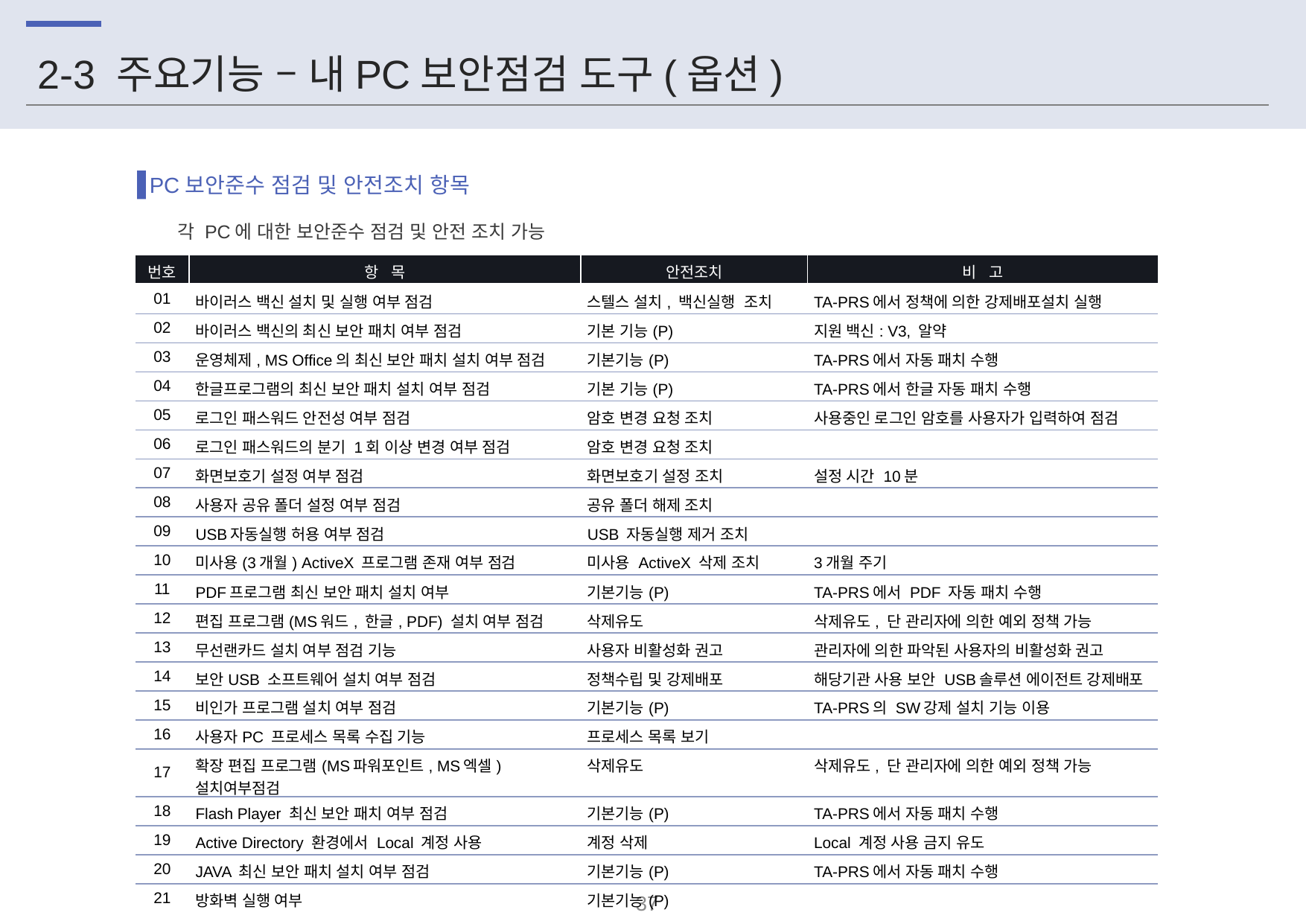

# 2-3 주요기능 – 내PC보안점검 도구(옵션)
PC보안준수 점검 및 안전조치 항목

각 PC에 대한 보안준수 점검 및 안전 조치 가능
| 번호 | 항 목 | 안전조치 | 비 고 |
| --- | --- | --- | --- |
| 01 | 바이러스 백신 설치 및 실행 여부 점검 | 스텔스 설치, 백신실행 조치 | TA-PRS에서 정책에 의한 강제배포설치 실행 |
| 02 | 바이러스 백신의 최신 보안 패치 여부 점검 | 기본 기능(P) | 지원 백신: V3, 알약 |
| 03 | 운영체제, MS Office의 최신 보안 패치 설치 여부 점검 | 기본기능(P) | TA-PRS에서 자동 패치 수행 |
| 04 | 한글프로그램의 최신 보안 패치 설치 여부 점검 | 기본 기능(P) | TA-PRS에서 한글 자동 패치 수행 |
| 05 | 로그인 패스워드 안전성 여부 점검 | 암호 변경 요청 조치 | 사용중인 로그인 암호를 사용자가 입력하여 점검 |
| 06 | 로그인 패스워드의 분기 1회 이상 변경 여부 점검 | 암호 변경 요청 조치 |  |
| 07 | 화면보호기 설정 여부 점검 | 화면보호기 설정 조치 | 설정 시간 10분 |
| 08 | 사용자 공유 폴더 설정 여부 점검 | 공유 폴더 해제 조치 |  |
| 09 | USB자동실행 허용 여부 점검 | USB 자동실행 제거 조치 |  |
| 10 | 미사용(3개월) ActiveX 프로그램 존재 여부 점검 | 미사용 ActiveX 삭제 조치 | 3개월 주기 |
| 11 | PDF프로그램 최신 보안 패치 설치 여부 | 기본기능(P) | TA-PRS에서 PDF 자동 패치 수행 |
| 12 | 편집 프로그램(MS워드, 한글, PDF) 설치 여부 점검 | 삭제유도 | 삭제유도, 단 관리자에 의한 예외 정책 가능 |
| 13 | 무선랜카드 설치 여부 점검 기능 | 사용자 비활성화 권고 | 관리자에 의한 파악된 사용자의 비활성화 권고 |
| 14 | 보안USB 소프트웨어 설치 여부 점검 | 정책수립 및 강제배포 | 해당기관 사용 보안 USB솔루션 에이전트 강제배포 |
| 15 | 비인가 프로그램 설치 여부 점검 | 기본기능(P) | TA-PRS의 SW강제 설치 기능 이용 |
| 16 | 사용자PC 프로세스 목록 수집 기능 | 프로세스 목록 보기 |  |
| 17 | 확장 편집 프로그램(MS파워포인트, MS엑셀)설치여부점검 | 삭제유도 | 삭제유도, 단 관리자에 의한 예외 정책 가능 |
| 18 | Flash Player 최신 보안 패치 여부 점검 | 기본기능(P) | TA-PRS에서 자동 패치 수행 |
| 19 | Active Directory 환경에서 Local 계정 사용 | 계정 삭제 | Local 계정 사용 금지 유도 |
| 20 | JAVA 최신 보안 패치 설치 여부 점검 | 기본기능(P) | TA-PRS에서 자동 패치 수행 |
| 21 | 방화벽 실행 여부 | 기본기능(P) |  |
37